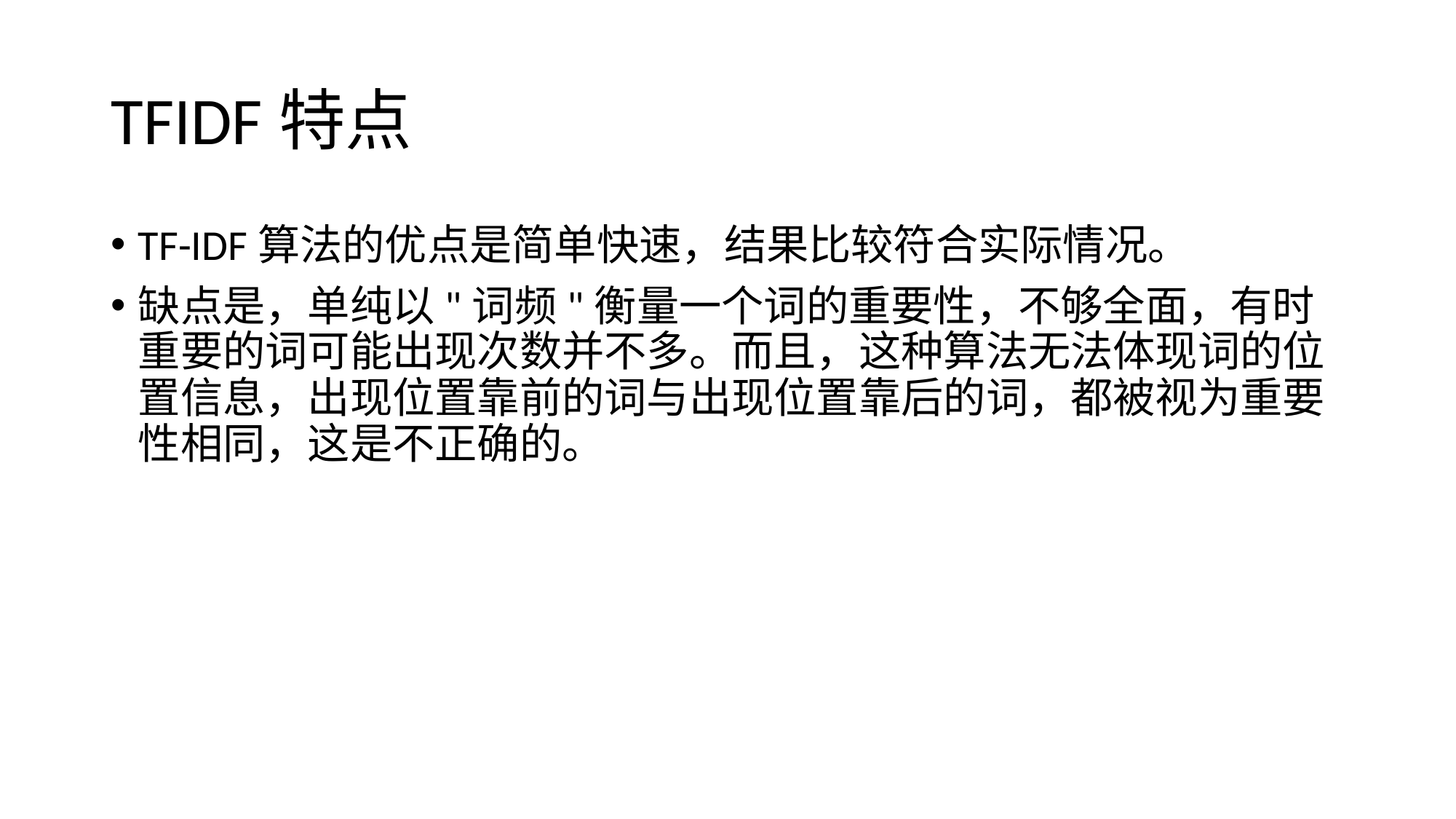

# TFIDF特点
TF-IDF算法的优点是简单快速，结果比较符合实际情况。
缺点是，单纯以"词频"衡量一个词的重要性，不够全面，有时重要的词可能出现次数并不多。而且，这种算法无法体现词的位置信息，出现位置靠前的词与出现位置靠后的词，都被视为重要性相同，这是不正确的。